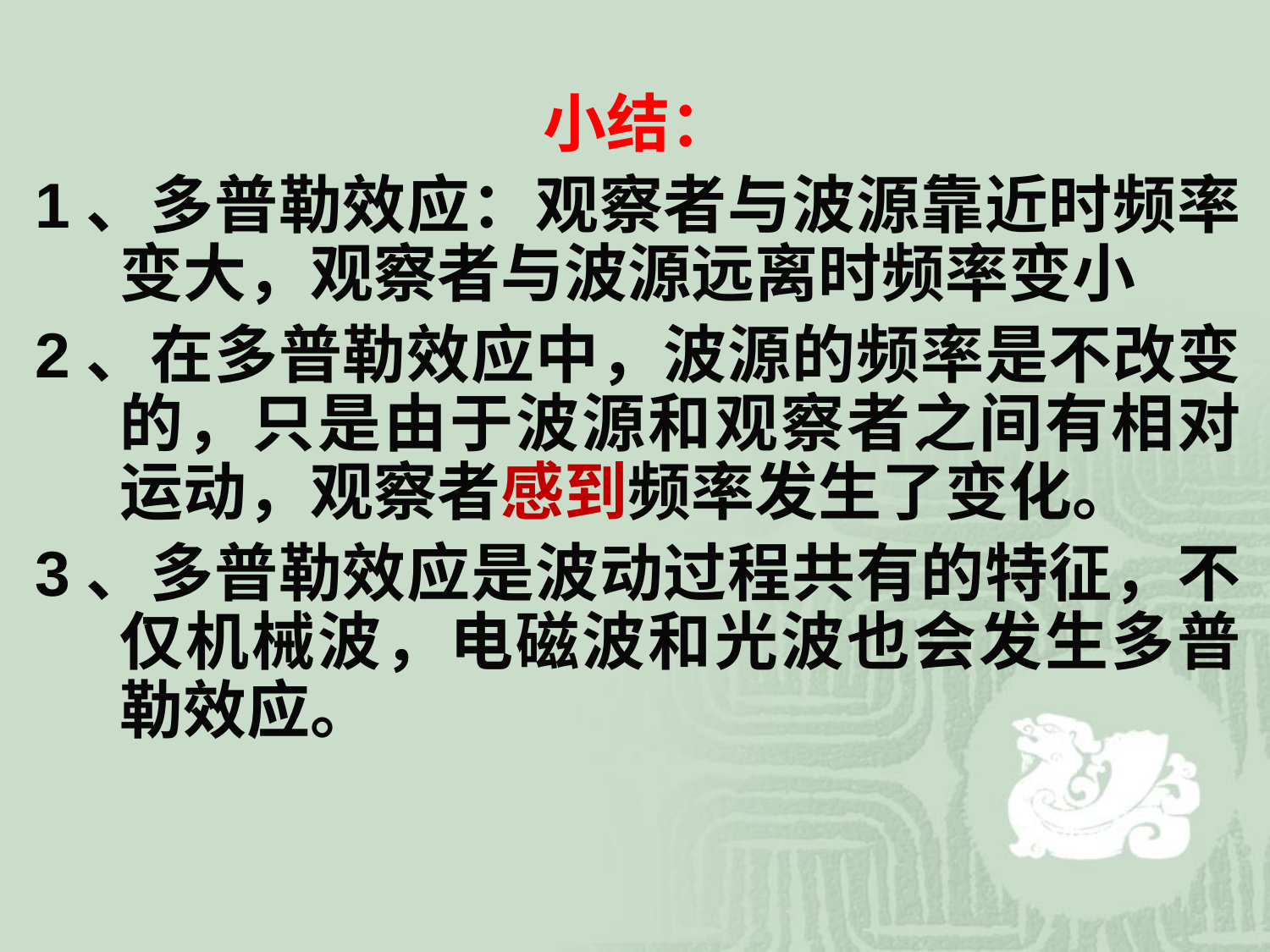

小结：
1、多普勒效应：观察者与波源靠近时频率变大，观察者与波源远离时频率变小
2、在多普勒效应中，波源的频率是不改变的，只是由于波源和观察者之间有相对运动，观察者感到频率发生了变化。
3、多普勒效应是波动过程共有的特征，不仅机械波，电磁波和光波也会发生多普勒效应。